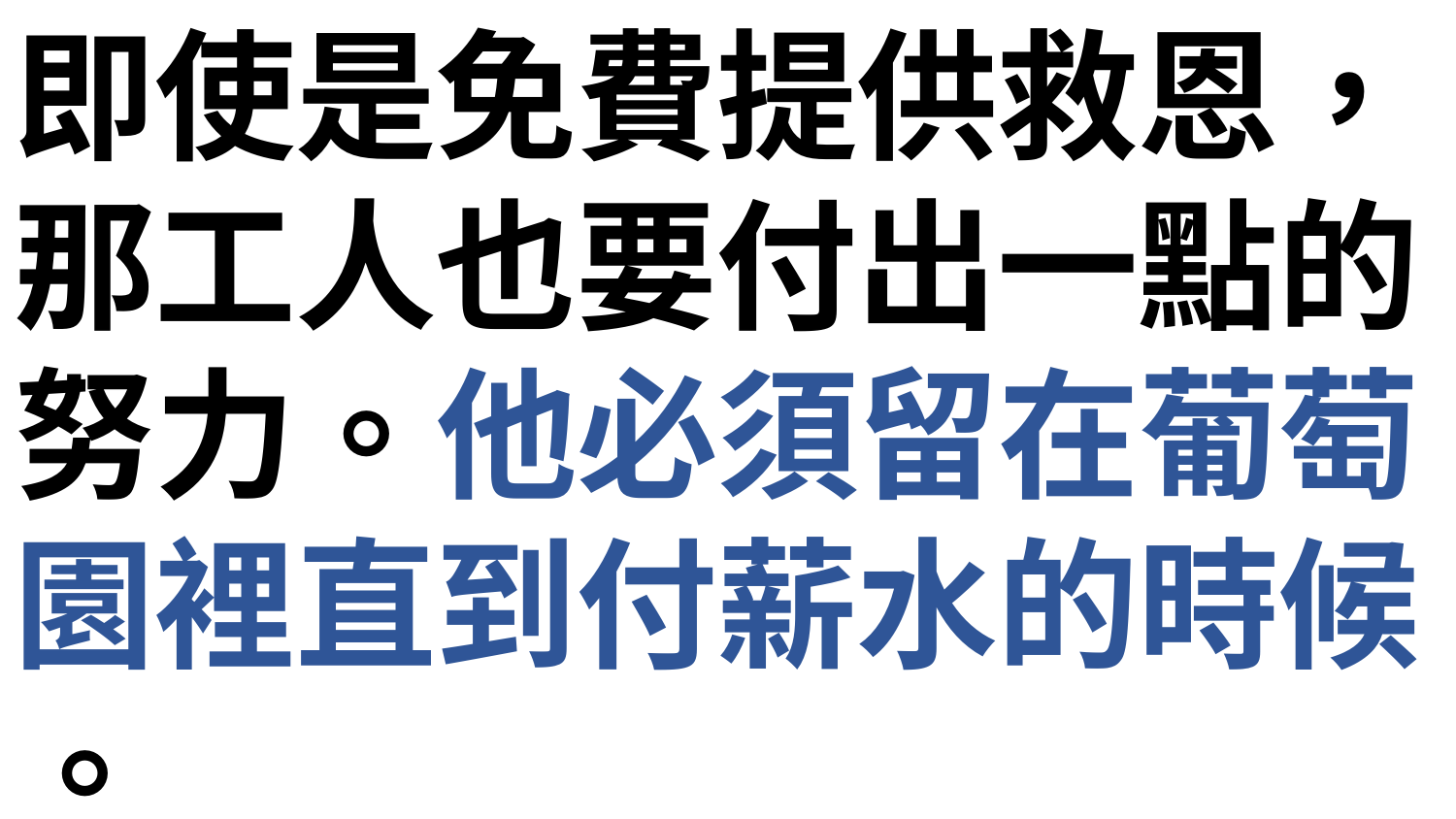

即使是免費提供救恩，那工人也要付出一點的努力。他必須留在葡萄園裡直到付薪水的時候
。